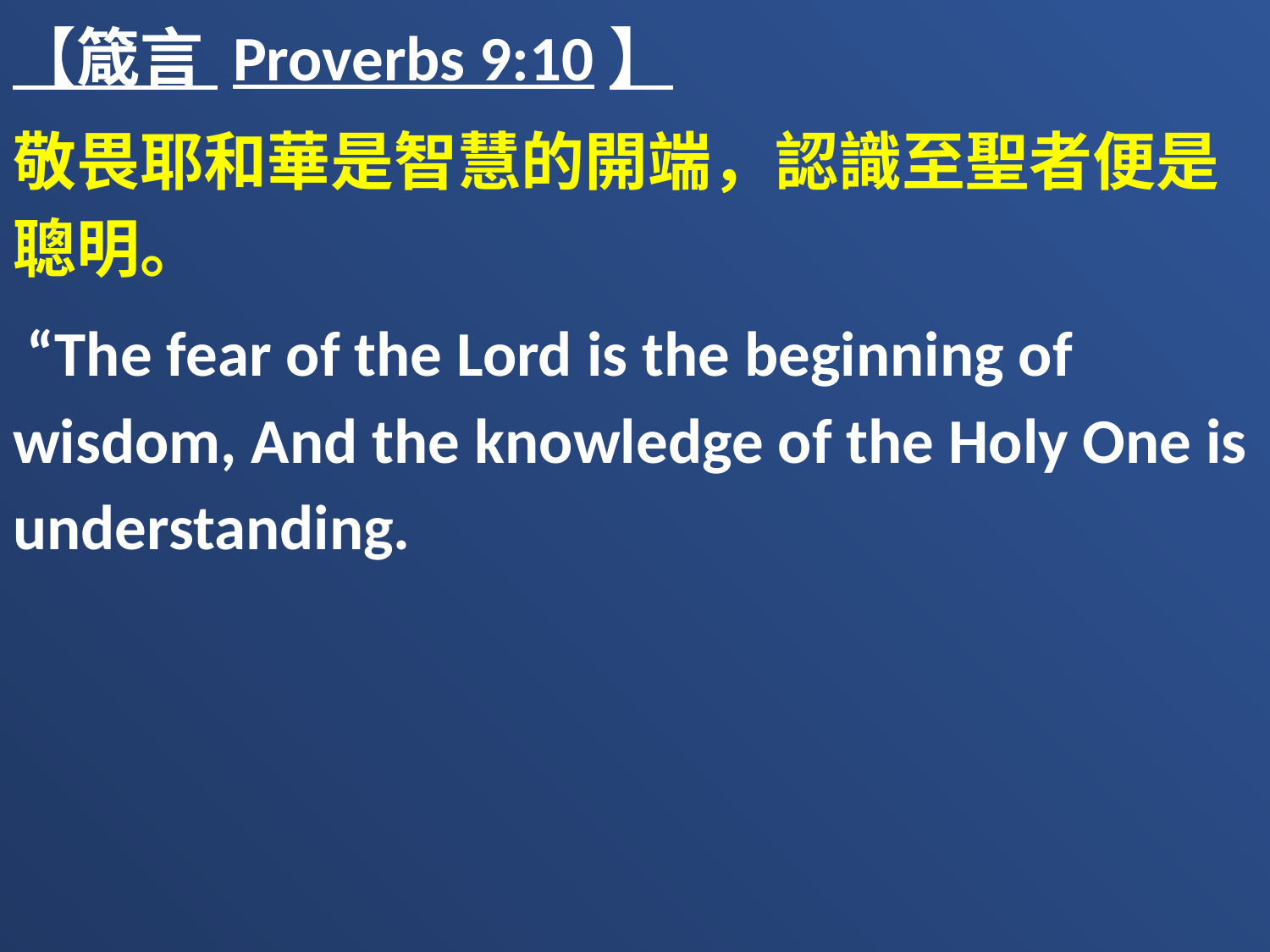

【箴言 Proverbs 9:10】
敬畏耶和華是智慧的開端，認識至聖者便是聰明。
 “The fear of the Lord is the beginning of wisdom, And the knowledge of the Holy One is understanding.